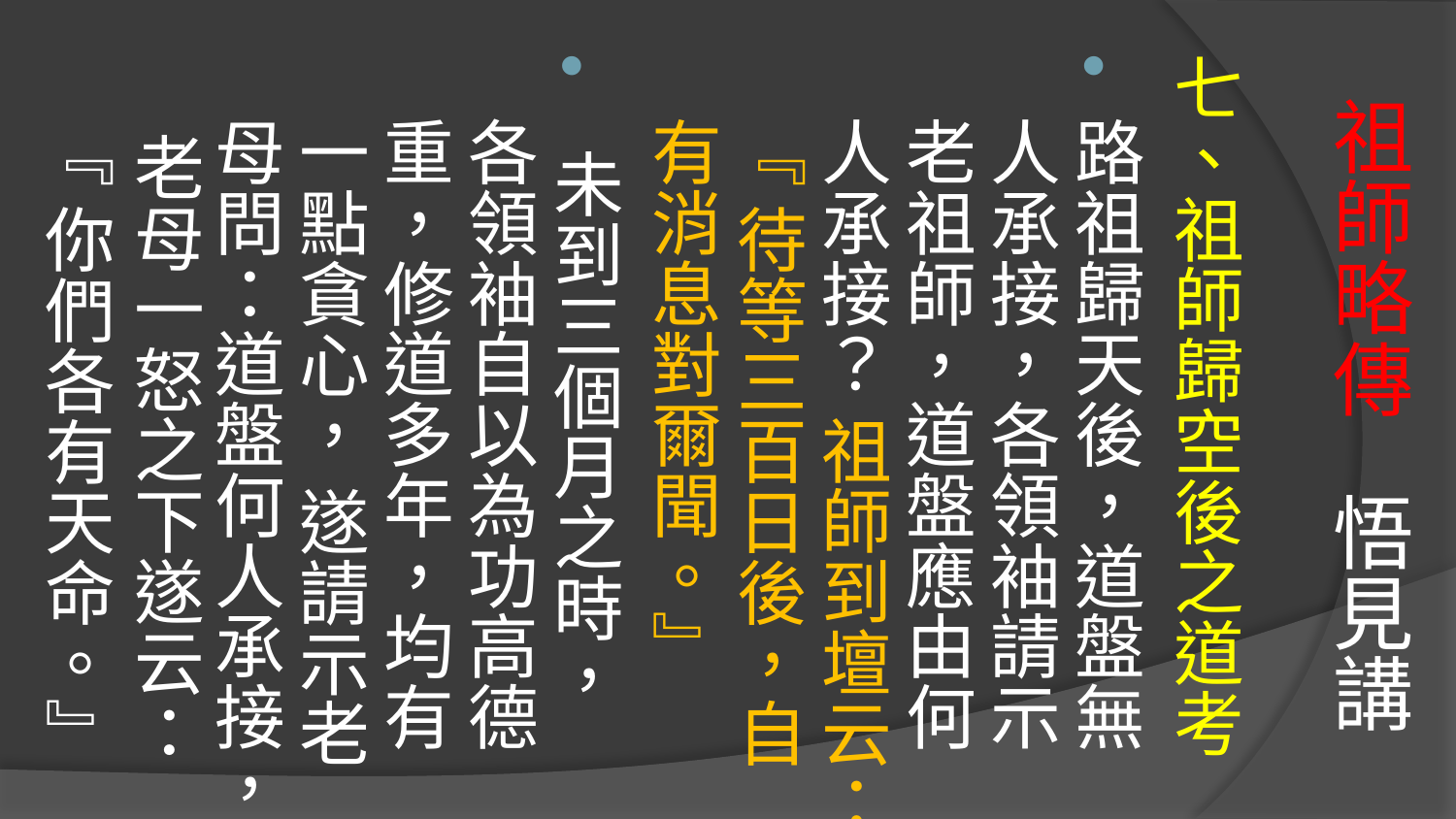

七、祖師歸空後之道考
路祖歸天後，道盤無人承接，各領袖請示老祖師，道盤應由何人承接？ 祖師到壇云：『 待等三百日後，自有消息對爾聞。』
 未到三個月之時，各領袖自以為功高德重，修道多年，均有一點貪心， 遂請示老母問：道盤何人承接， 老母一怒之下遂云：『 你們各有天命。』
# 祖師略傳    悟見講